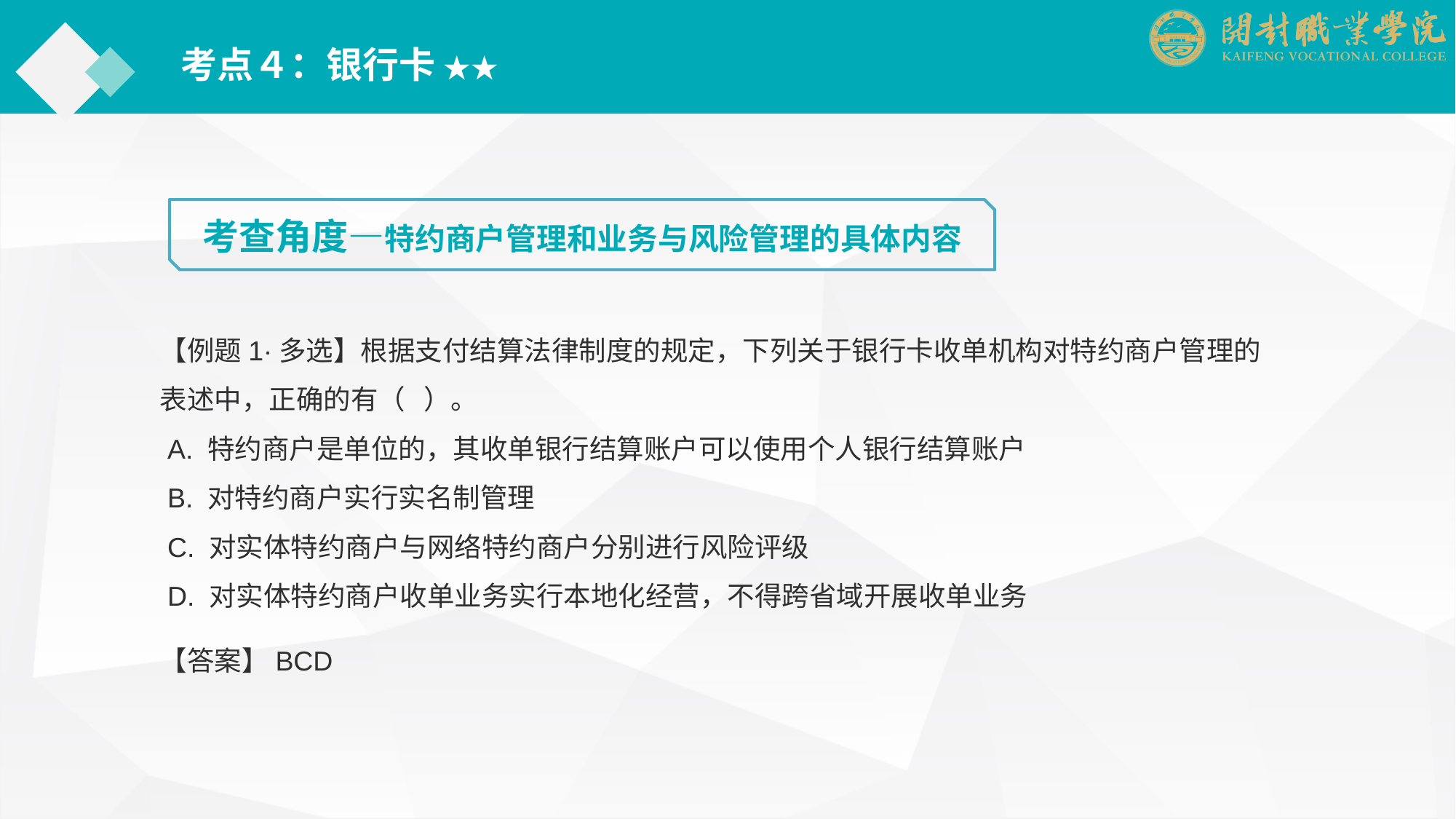

考点４：银行卡 ★★

考查角度—特约商户管理和业务与风险管理的具体内容
【例题1·多选】根据支付结算法律制度的规定，下列关于银行卡收单机构对特约商户管理的表述中，正确的有（   ）。
 A. 特约商户是单位的，其收单银行结算账户可以使用个人银行结算账户
 B. 对特约商户实行实名制管理
 C. 对实体特约商户与网络特约商户分别进行风险评级
 D. 对实体特约商户收单业务实行本地化经营，不得跨省域开展收单业务
【答案】BCD